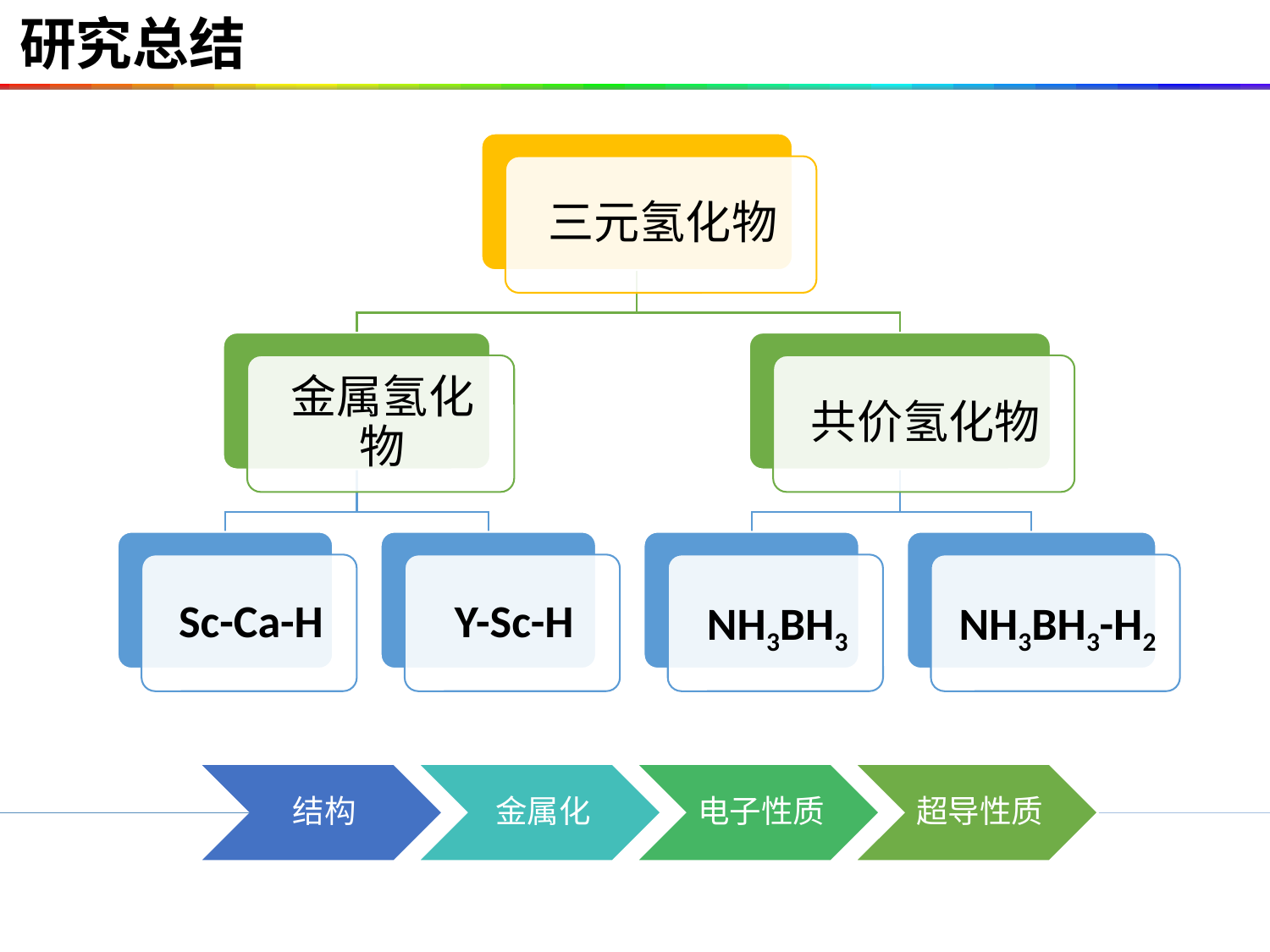

研究总结
三元氢化物
金属氢化物
Sc-Ca-H
Y-Sc-H
共价氢化物
NH3BH3
NH3BH3-H2
结构
金属化
电子性质
超导性质